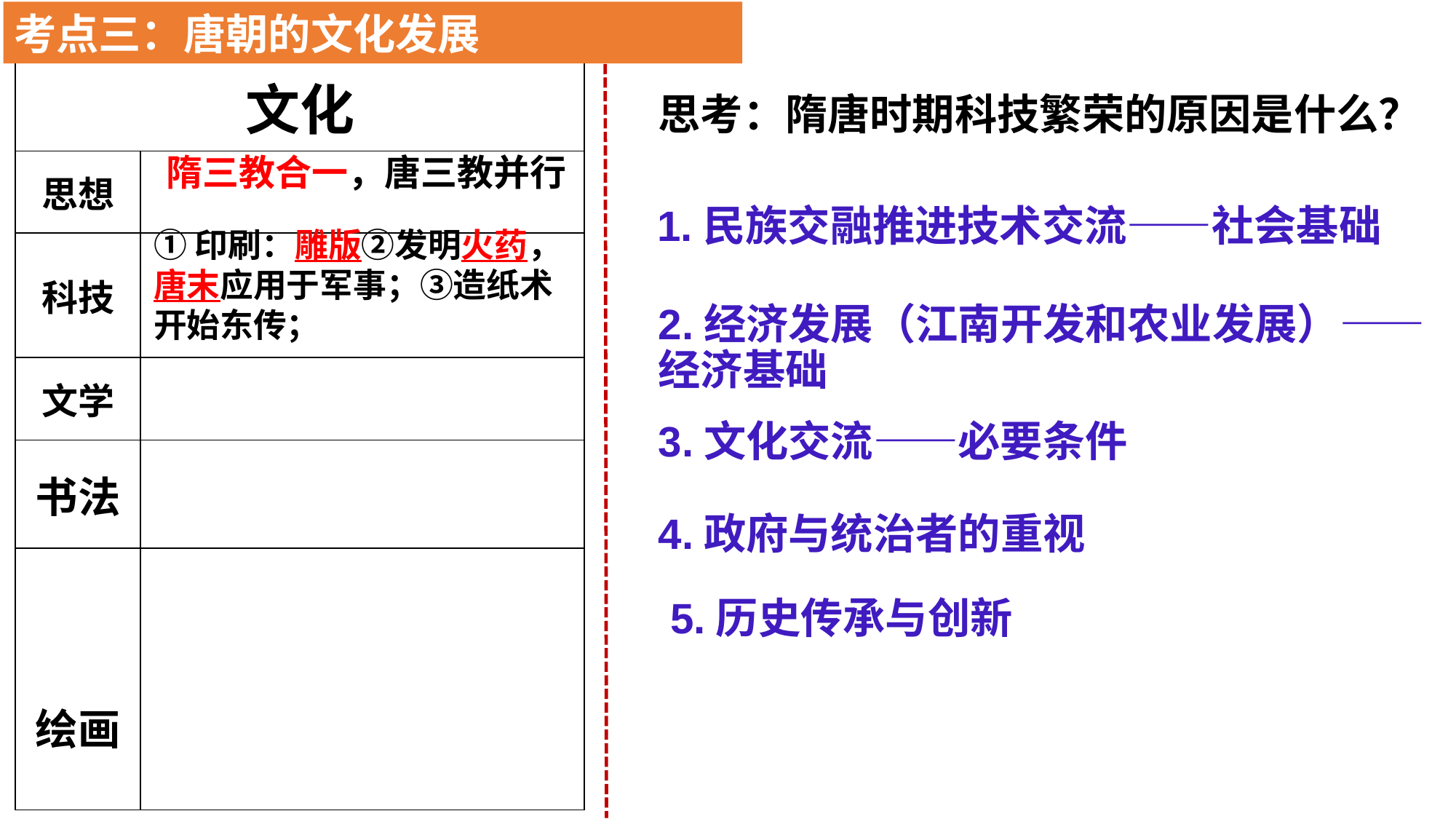

考点三：唐朝的文化发展
| 文化 |  |
| --- | --- |
| 思想 |  |
| 科技 |  |
| 文学 |  |
| 书法 |  |
| 绘画 |  |
思考：隋唐时期科技繁荣的原因是什么？
隋三教合一，唐三教并行
1.民族交融推进技术交流——社会基础
①印刷：雕版②发明火药，唐末应用于军事；③造纸术开始东传；
2.经济发展（江南开发和农业发展）——经济基础
3.文化交流——必要条件
4.政府与统治者的重视
5.历史传承与创新